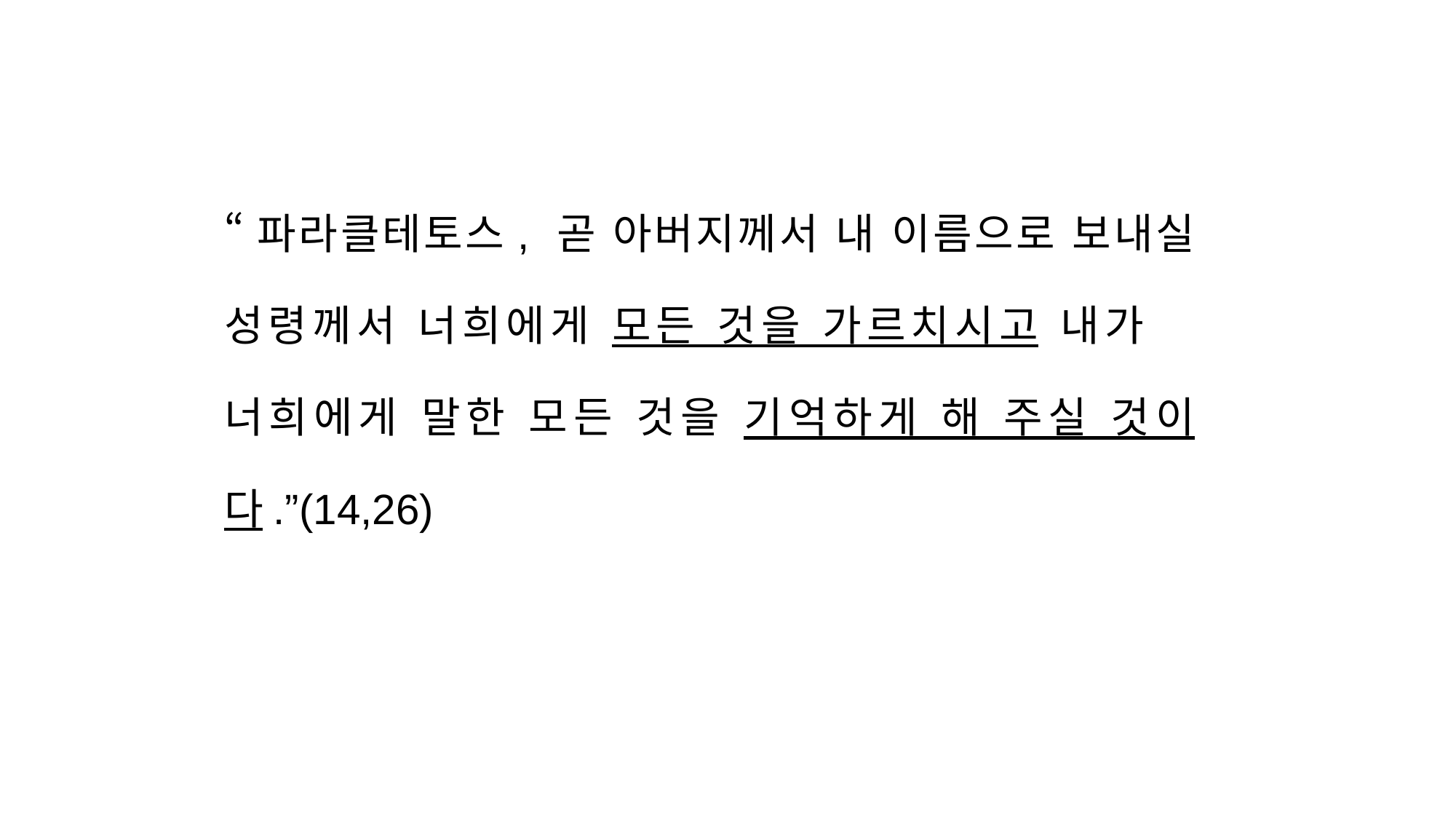

“파라클테토스, 곧 아버지께서 내 이름으로 보내실 성령께서 너희에게 모든 것을 가르치시고 내가    너희에게 말한 모든 것을 기억하게 해 주실 것이다.”(14,26)